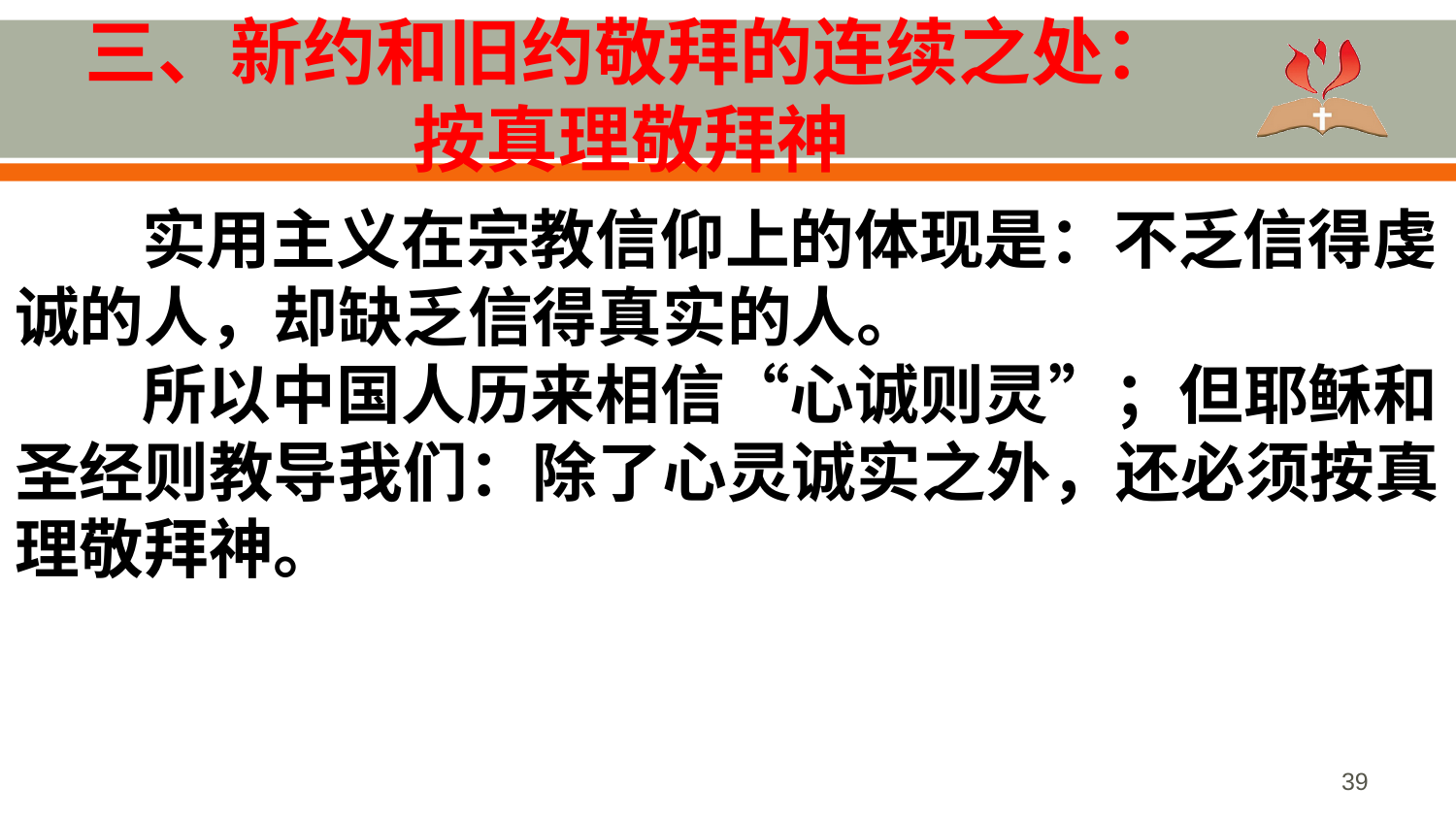

# 三、新约和旧约敬拜的连续之处：按真理敬拜神
实用主义在宗教信仰上的体现是：不乏信得虔诚的人，却缺乏信得真实的人。
所以中国人历来相信“心诚则灵”；但耶稣和圣经则教导我们：除了心灵诚实之外，还必须按真理敬拜神。

39